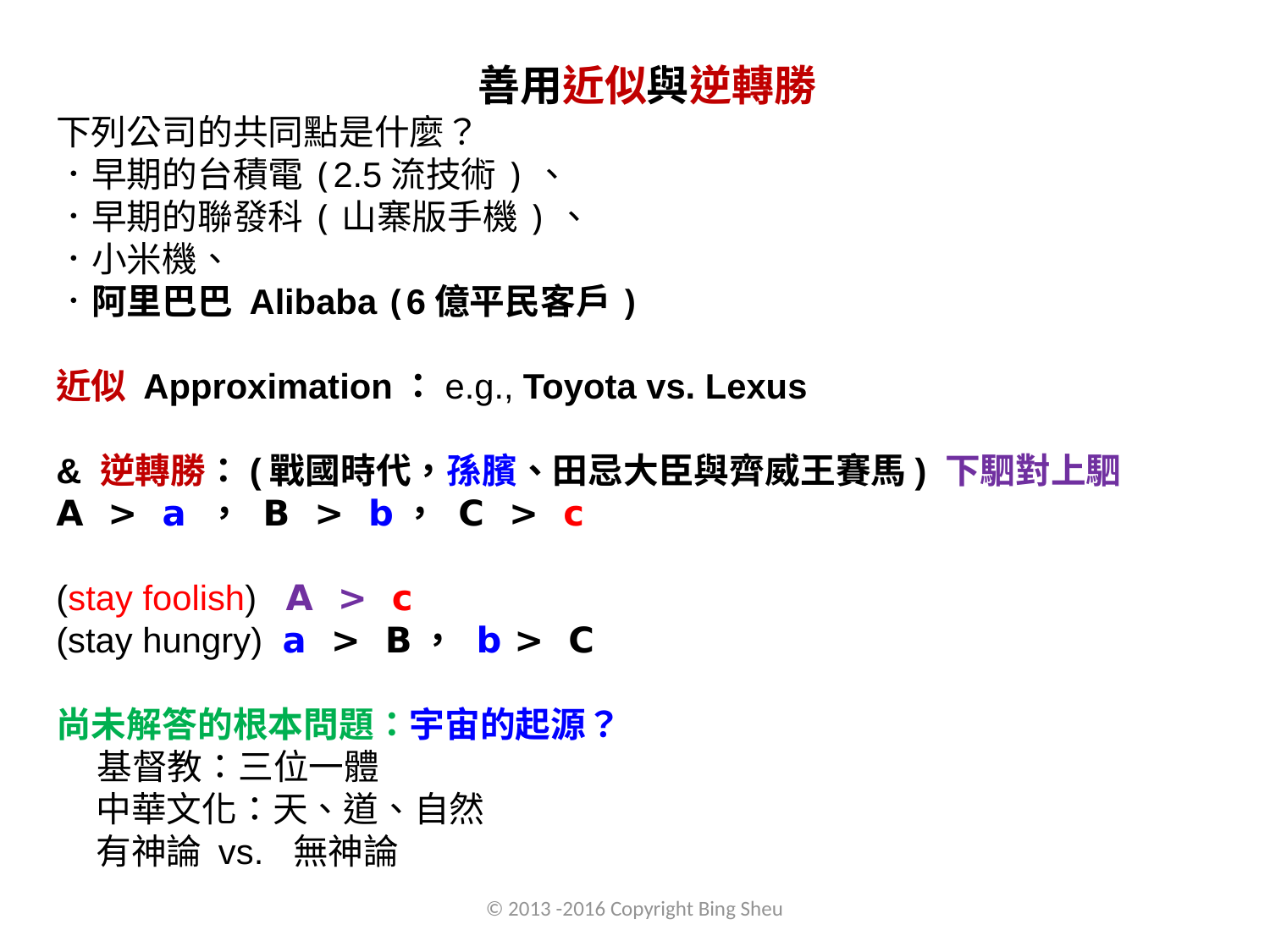

善用近似與逆轉勝
下列公司的共同點是什麼？
．早期的台積電(2.5流技術)、
．早期的聯發科(山寨版手機)、
．小米機、
．阿里巴巴 Alibaba (6億平民客戶)

近似 Approximation：e.g., Toyota vs. Lexus

& 逆轉勝：(戰國時代，孫臏、田忌大臣與齊威王賽馬) 下駟對上駟
A  >  a ， B  >  b， C  >  c

(stay foolish)   A  >  c
(stay hungry)  a  >  B， b >  C

尚未解答的根本問題：宇宙的起源？
    基督教：三位一體
    中華文化：天、道、自然
    有神論 vs. 無神論
© 2013 -2016 Copyright Bing Sheu